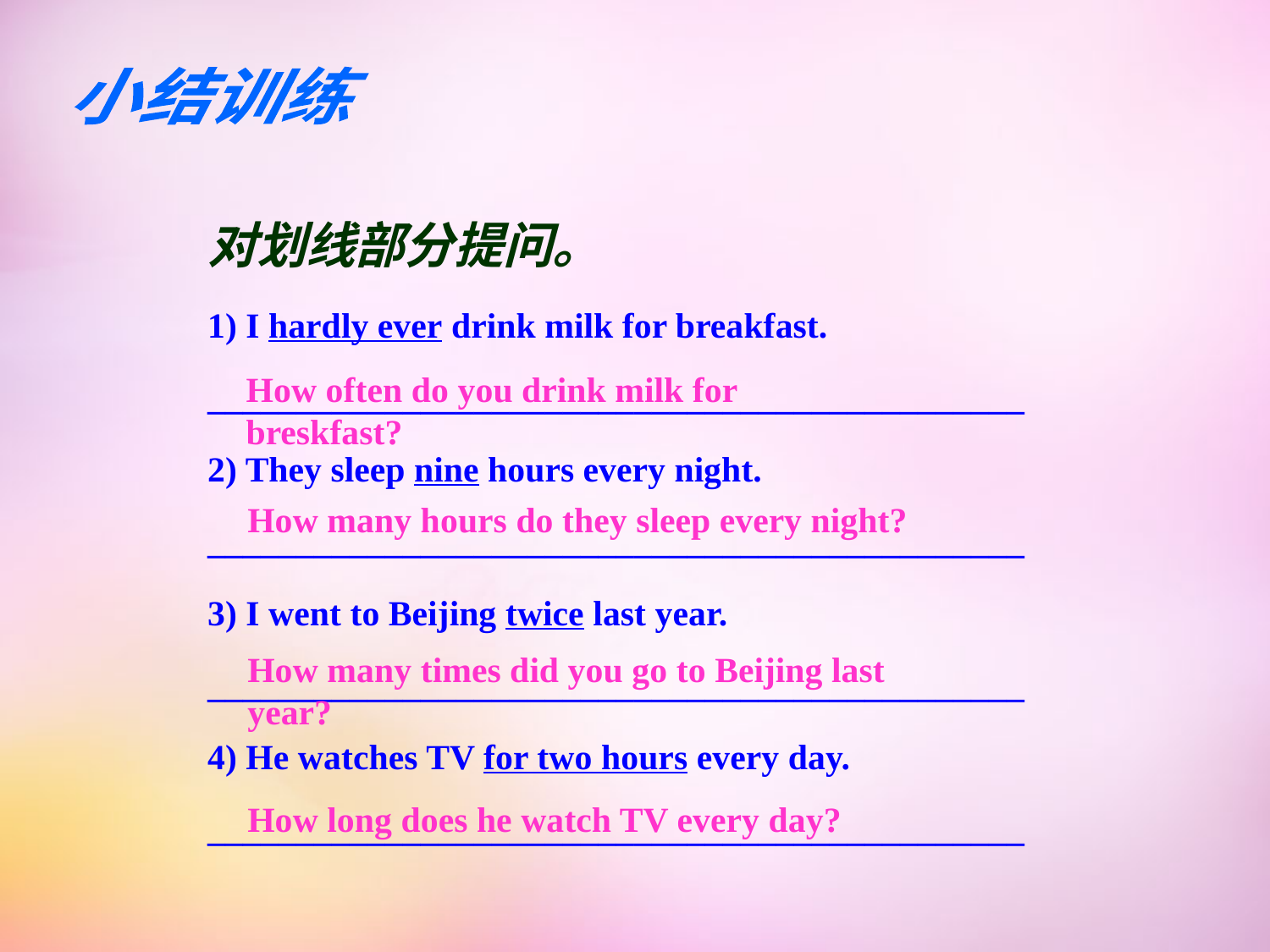

小结训练
对划线部分提问。
1) I hardly ever drink milk for breakfast.
______________________________________________
2) They sleep nine hours every night.
______________________________________________
3) I went to Beijing twice last year.
______________________________________________
4) He watches TV for two hours every day.
______________________________________________
How often do you drink milk for breskfast?
How many hours do they sleep every night?
How many times did you go to Beijing last year?
How long does he watch TV every day?